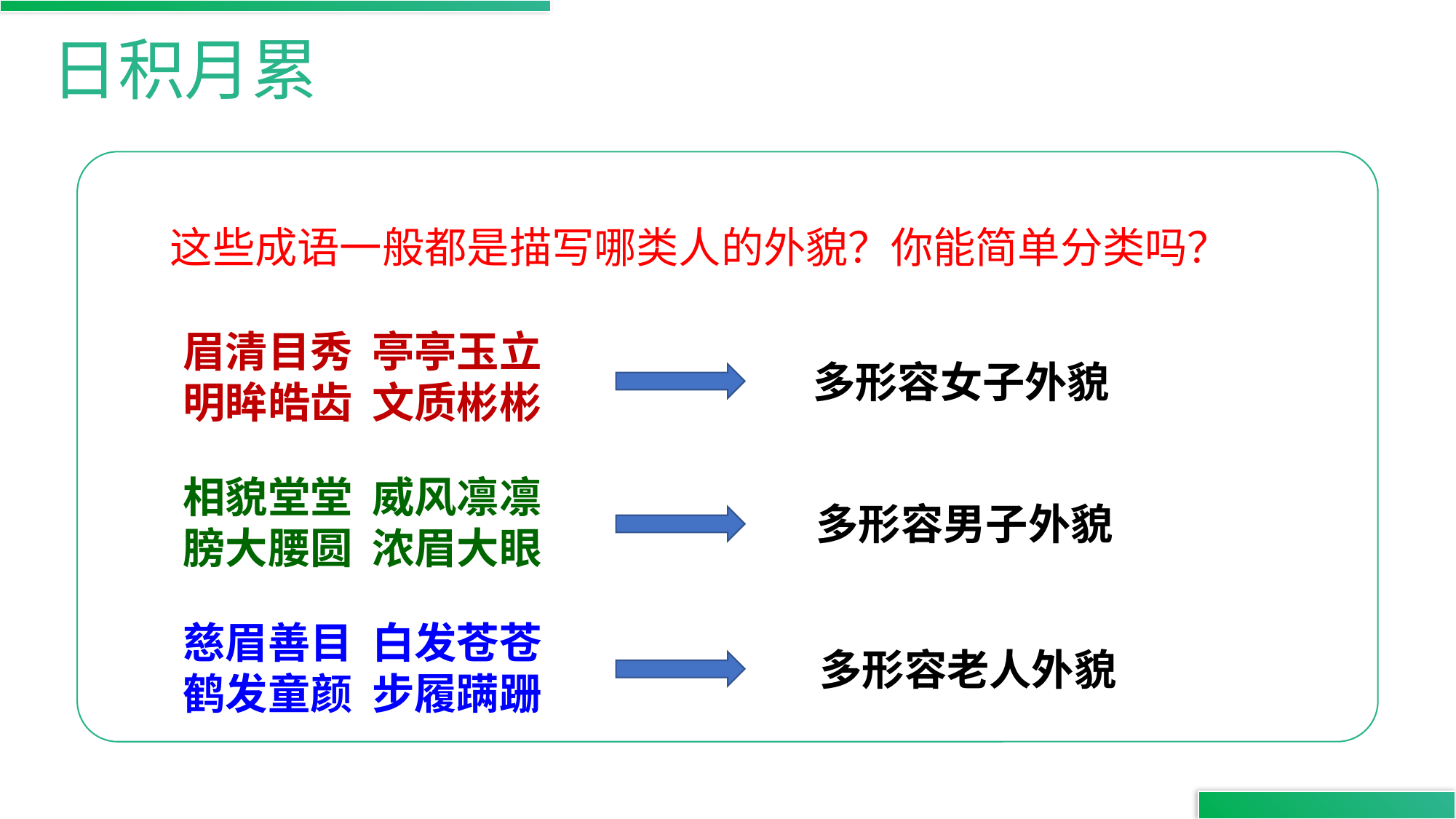

日积月累
    这些成语一般都是描写哪类人的外貌？你能简单分类吗？
眉清目秀  亭亭玉立
明眸皓齿  文质彬彬
相貌堂堂  威风凛凛
膀大腰圆  浓眉大眼
慈眉善目  白发苍苍
鹤发童颜  步履蹒跚
多形容女子外貌

多形容男子外貌

多形容老人外貌